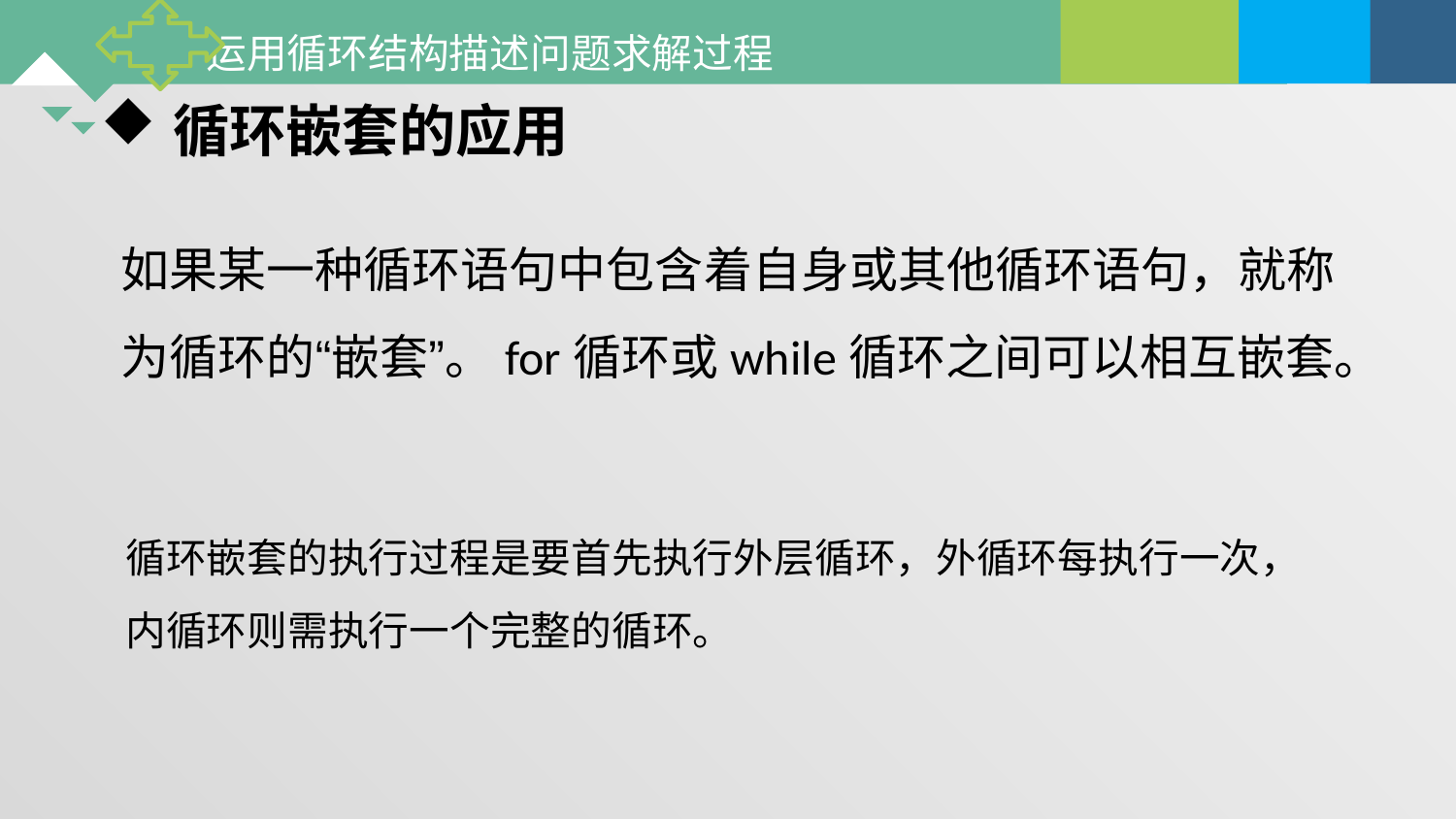

循环嵌套的应用
如果某一种循环语句中包含着自身或其他循环语句，就称为循环的“嵌套”。for循环或while循环之间可以相互嵌套。
循环嵌套的执行过程是要首先执行外层循环，外循环每执行一次，内循环则需执行一个完整的循环。